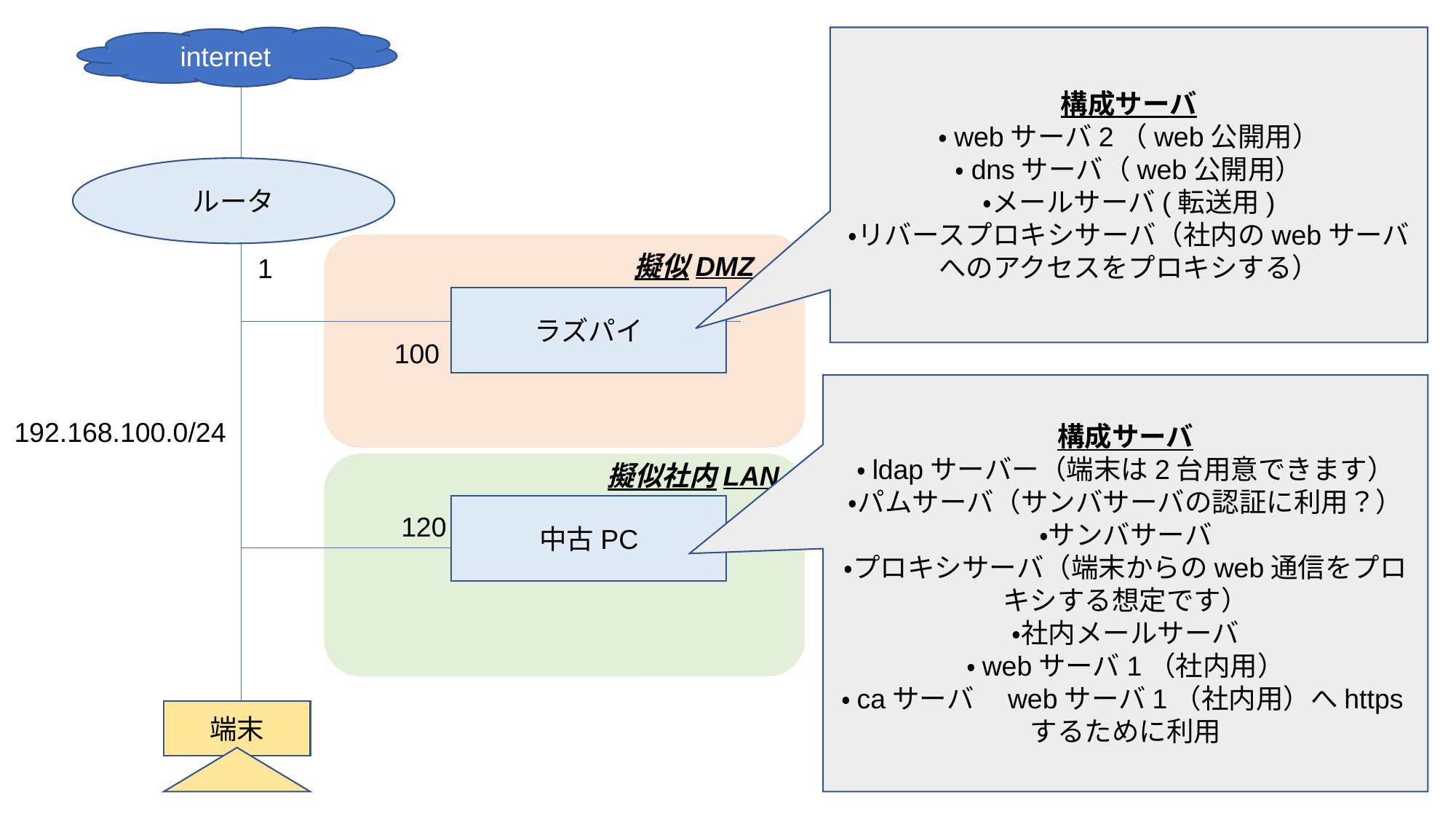

構成サーバ
・webサーバ2（web公開用）
・dnsサーバ（web公開用）
・メールサーバ(転送用)
・リバースプロキシサーバ（社内のwebサーバへのアクセスをプロキシする）
internet
ルータ

擬似DMZ
1
ラズパイ
100
構成サーバ
・ldapサーバー（端末は2台用意できます）
・パムサーバ（サンバサーバの認証に利用？）
・サンバサーバ
・プロキシサーバ（端末からのweb通信をプロキシする想定です）
・社内メールサーバ
・webサーバ1（社内用）
・caサーバ　webサーバ1（社内用）へhttpsするために利用
192.168.100.0/24
擬似社内LAN

中古PC
120
端末